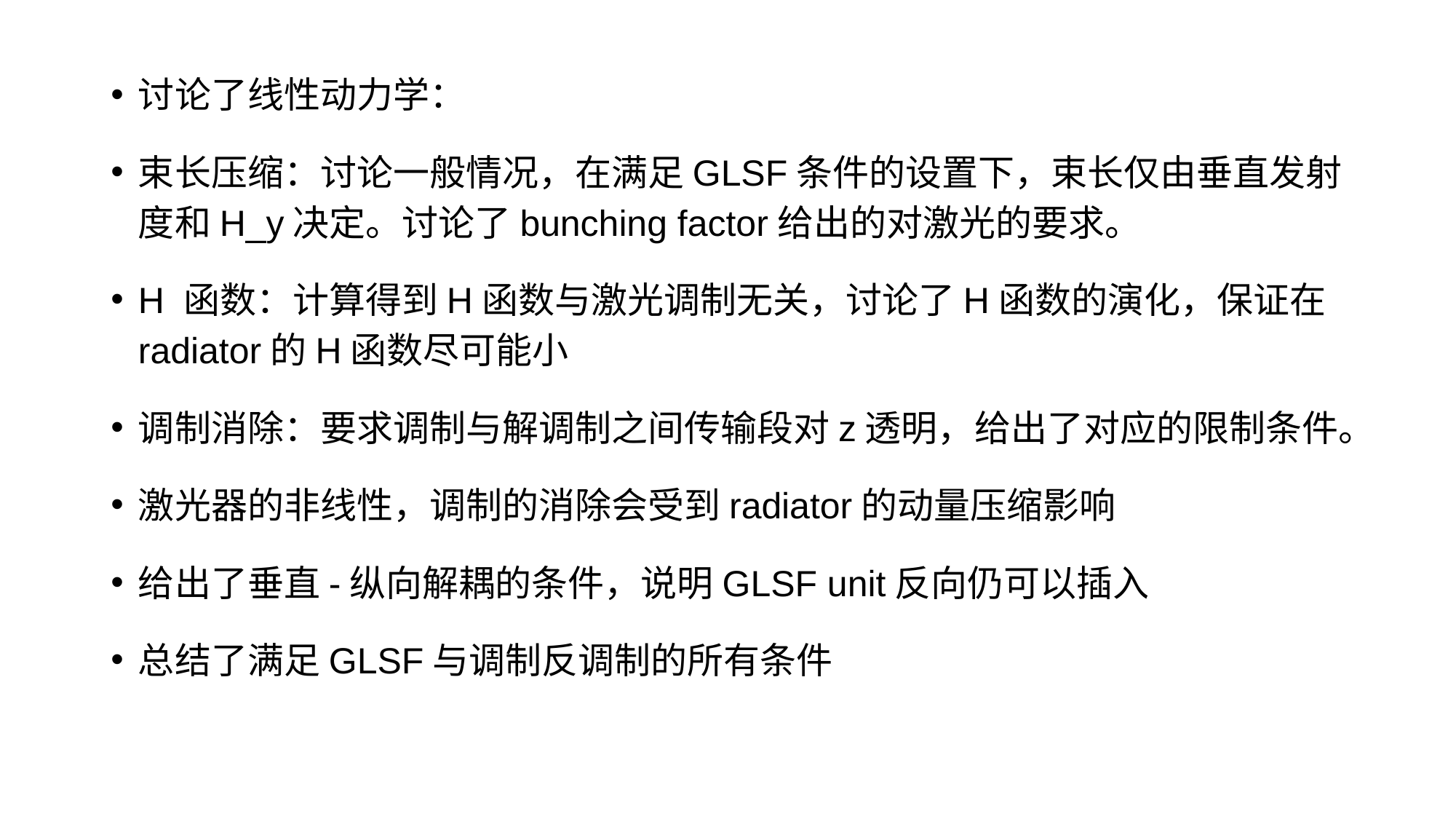

讨论了线性动力学：
束长压缩：讨论一般情况，在满足GLSF条件的设置下，束长仅由垂直发射度和H_y决定。讨论了bunching factor给出的对激光的要求。
H 函数：计算得到H函数与激光调制无关，讨论了H函数的演化，保证在radiator的H函数尽可能小
调制消除：要求调制与解调制之间传输段对z透明，给出了对应的限制条件。
激光器的非线性，调制的消除会受到radiator的动量压缩影响
给出了垂直-纵向解耦的条件，说明GLSF unit反向仍可以插入
总结了满足GLSF与调制反调制的所有条件